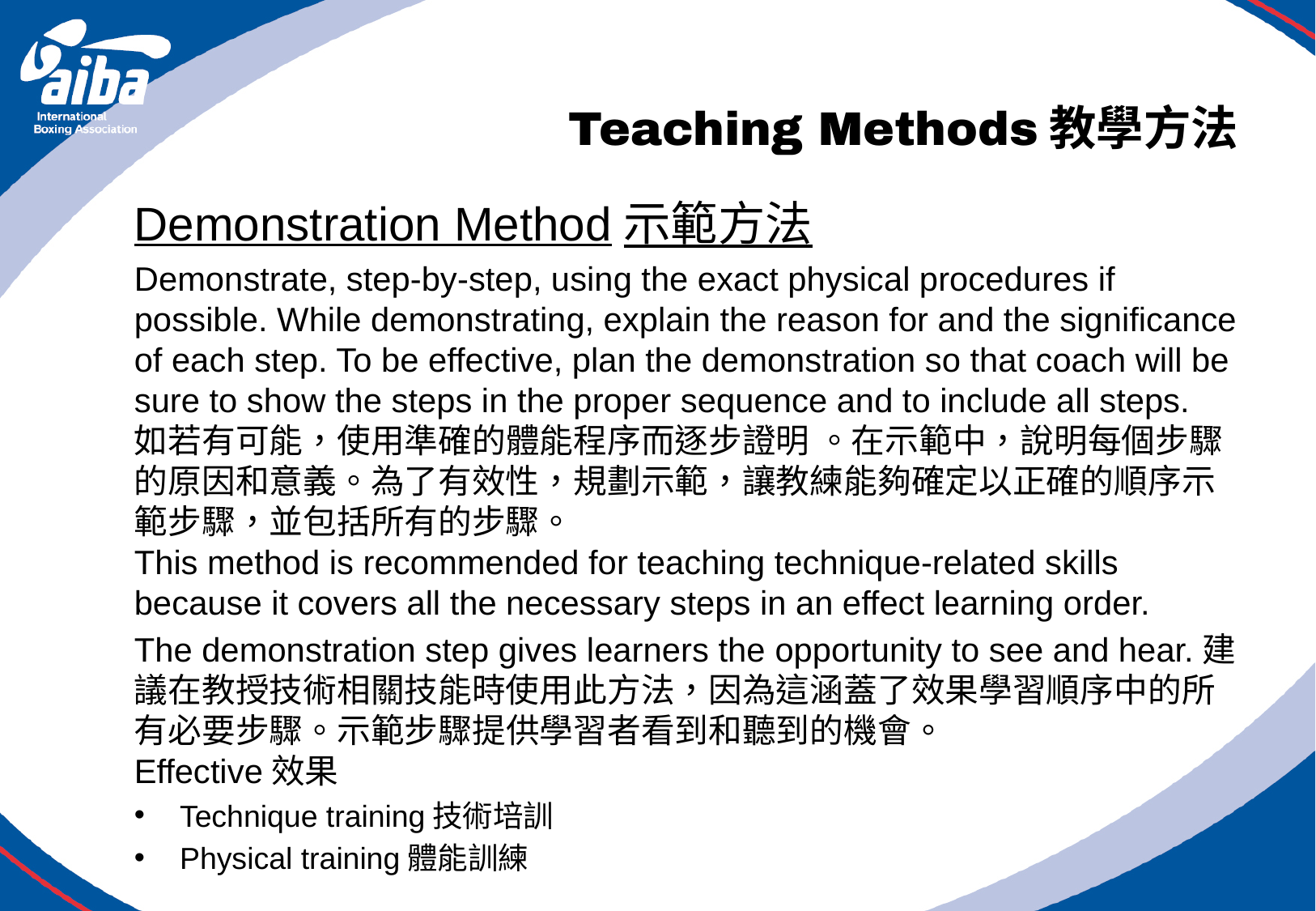

# Teaching Methods教學方法
Demonstration Method示範方法
Demonstrate, step-by-step, using the exact physical procedures if possible. While demonstrating, explain the reason for and the significance of each step. To be effective, plan the demonstration so that coach will be sure to show the steps in the proper sequence and to include all steps. 如若有可能，使用準確的體能程序而逐步證明 。在示範中，說明每個步驟的原因和意義。為了有效性，規劃示範，讓教練能夠確定以正確的順序示範步驟，並包括所有的步驟。
This method is recommended for teaching technique-related skills because it covers all the necessary steps in an effect learning order.
The demonstration step gives learners the opportunity to see and hear.建議在教授技術相關技能時使用此方法，因為這涵蓋了效果學習順序中的所有必要步驟。示範步驟提供學習者看到和聽到的機會。
Effective效果
Technique training技術培訓
Physical training體能訓練